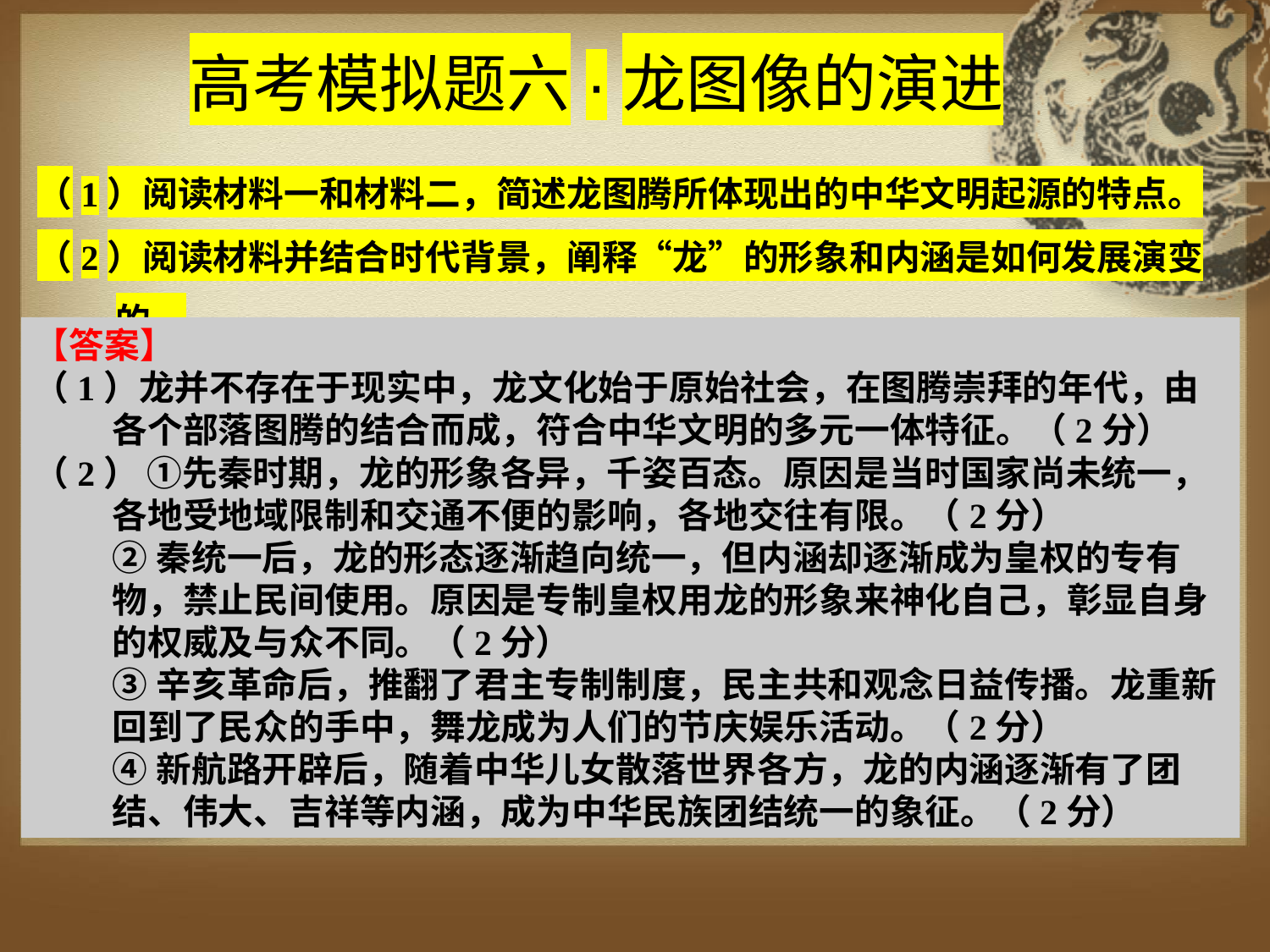

高考模拟题六·龙图像的演进
（1）阅读材料一和材料二，简述龙图腾所体现出的中华文明起源的特点。
（2）阅读材料并结合时代背景，阐释“龙”的形象和内涵是如何发展演变的。
【答案】
（1）龙并不存在于现实中，龙文化始于原始社会，在图腾崇拜的年代，由各个部落图腾的结合而成，符合中华文明的多元一体特征。（2分）
（2） ①先秦时期，龙的形象各异，千姿百态。原因是当时国家尚未统一，各地受地域限制和交通不便的影响，各地交往有限。（2分）
②秦统一后，龙的形态逐渐趋向统一，但内涵却逐渐成为皇权的专有物，禁止民间使用。原因是专制皇权用龙的形象来神化自己，彰显自身的权威及与众不同。（2分）
③辛亥革命后，推翻了君主专制制度，民主共和观念日益传播。龙重新回到了民众的手中，舞龙成为人们的节庆娱乐活动。（2分）
④新航路开辟后，随着中华儿女散落世界各方，龙的内涵逐渐有了团结、伟大、吉祥等内涵，成为中华民族团结统一的象征。（2分）